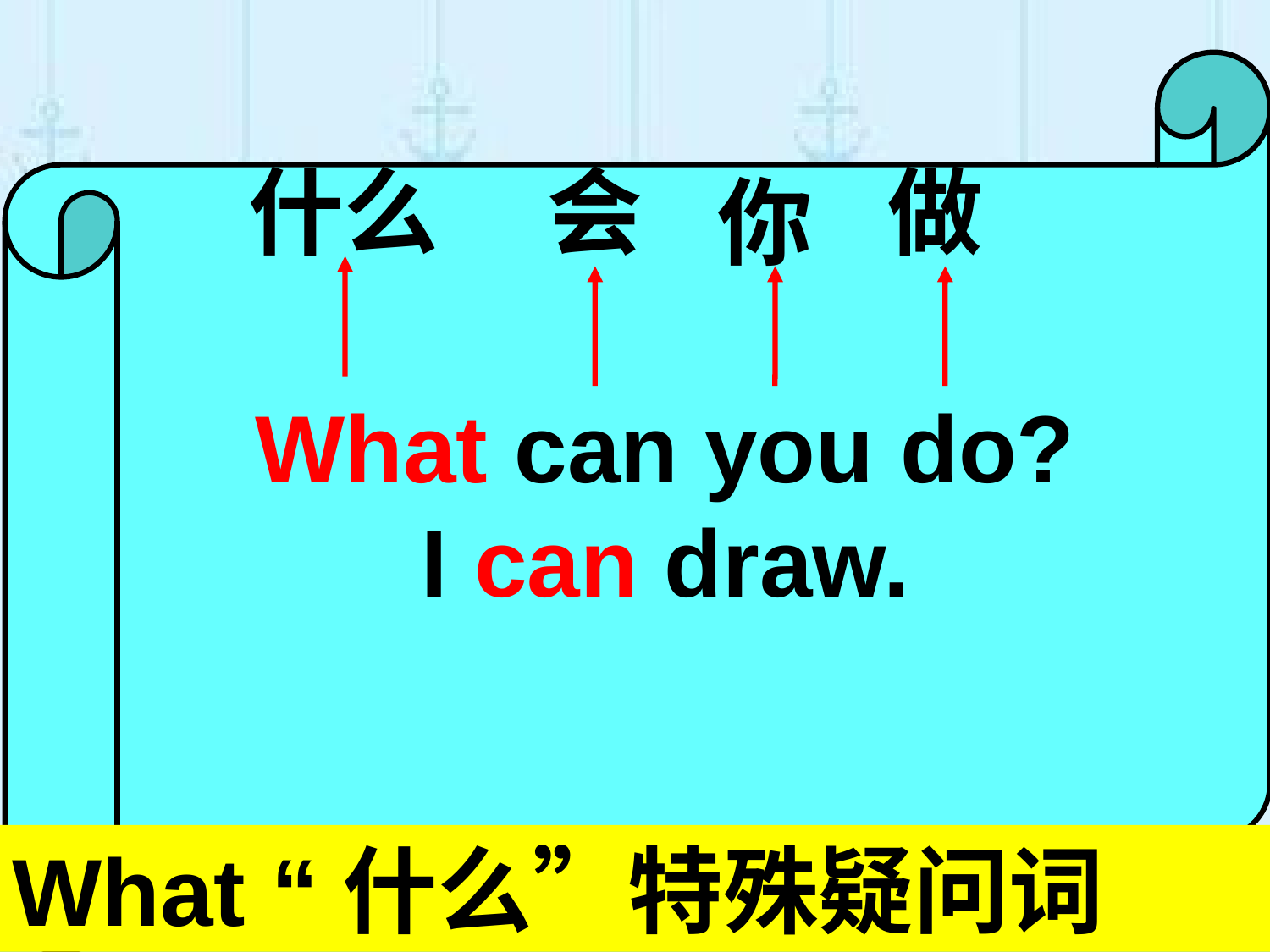

What can you do?
I can draw.
什么
会
做
你

What “什么”特殊疑问词